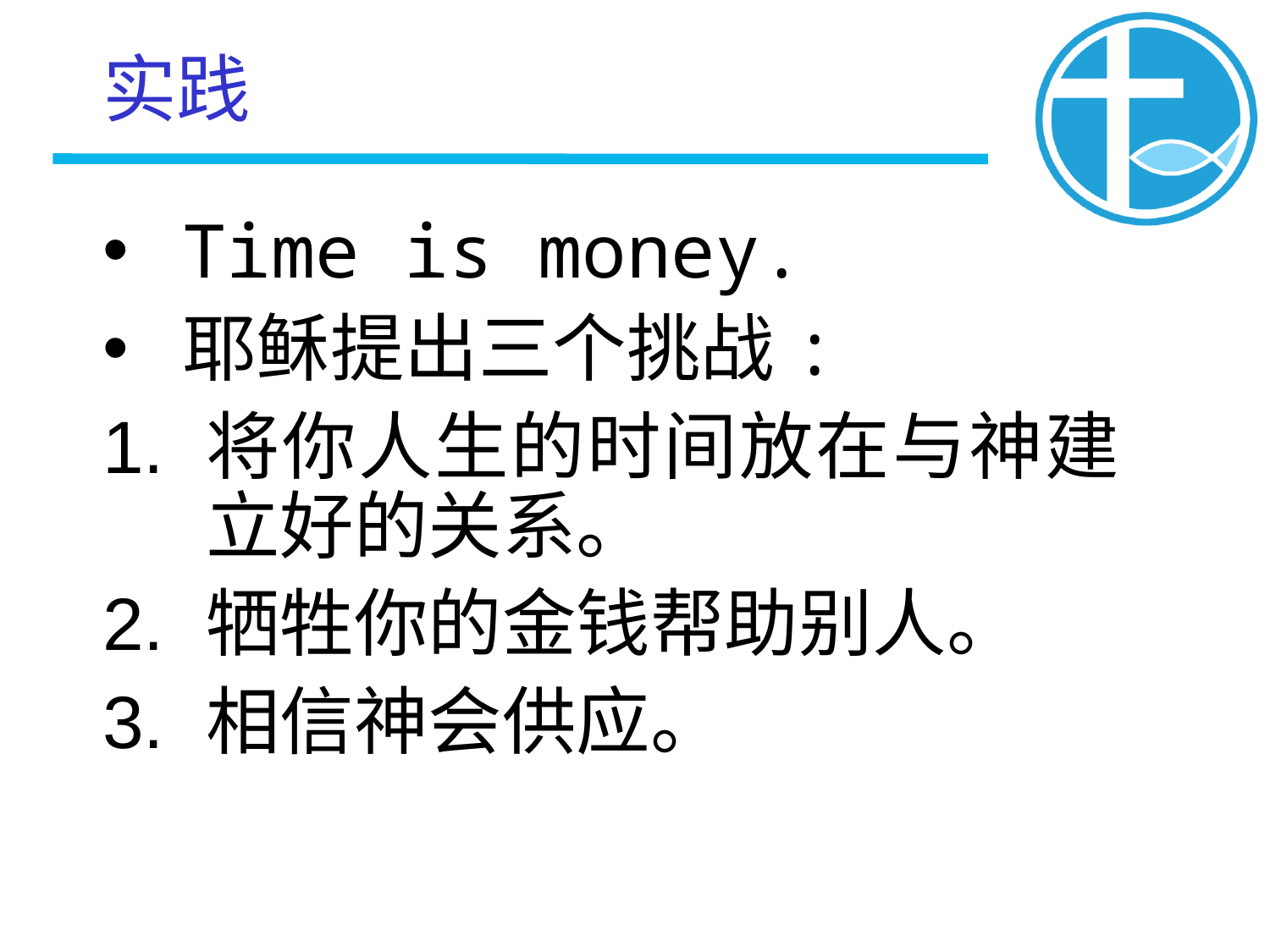

# 实践
Time is money.
耶稣提出三个挑战:
将你⼈⽣的时间放在与神建⽴好的关系。
牺牲你的⾦钱帮助别⼈。
相信神会供应。